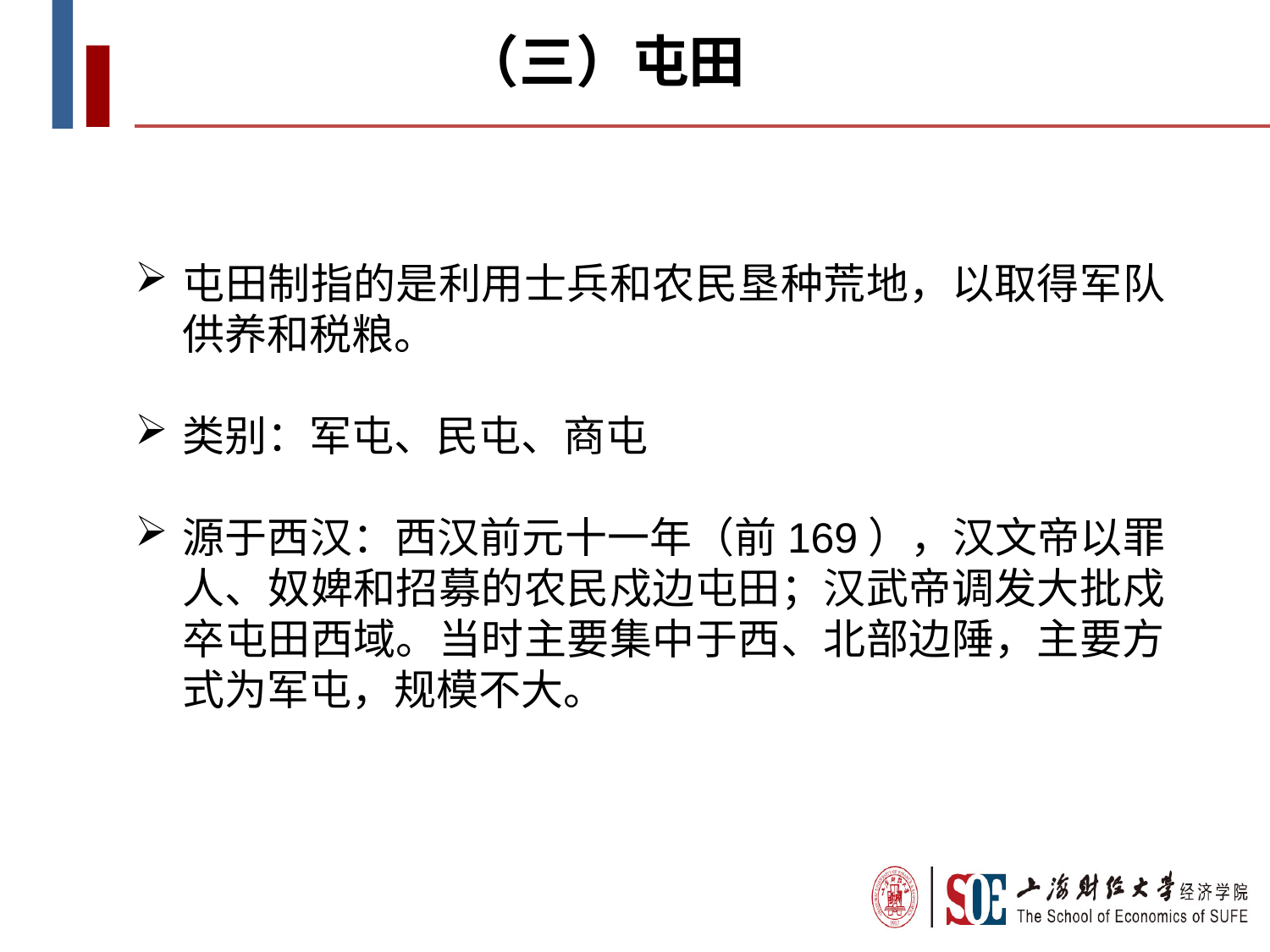

（三）屯田

屯田制指的是利用士兵和农民垦种荒地，以取得军队供养和税粮。

类别：军屯、民屯、商屯

源于西汉：西汉前元十一年（前169），汉文帝以罪人、奴婢和招募的农民戍边屯田；汉武帝调发大批戍卒屯田西域。当时主要集中于西、北部边陲，主要方式为军屯，规模不大。